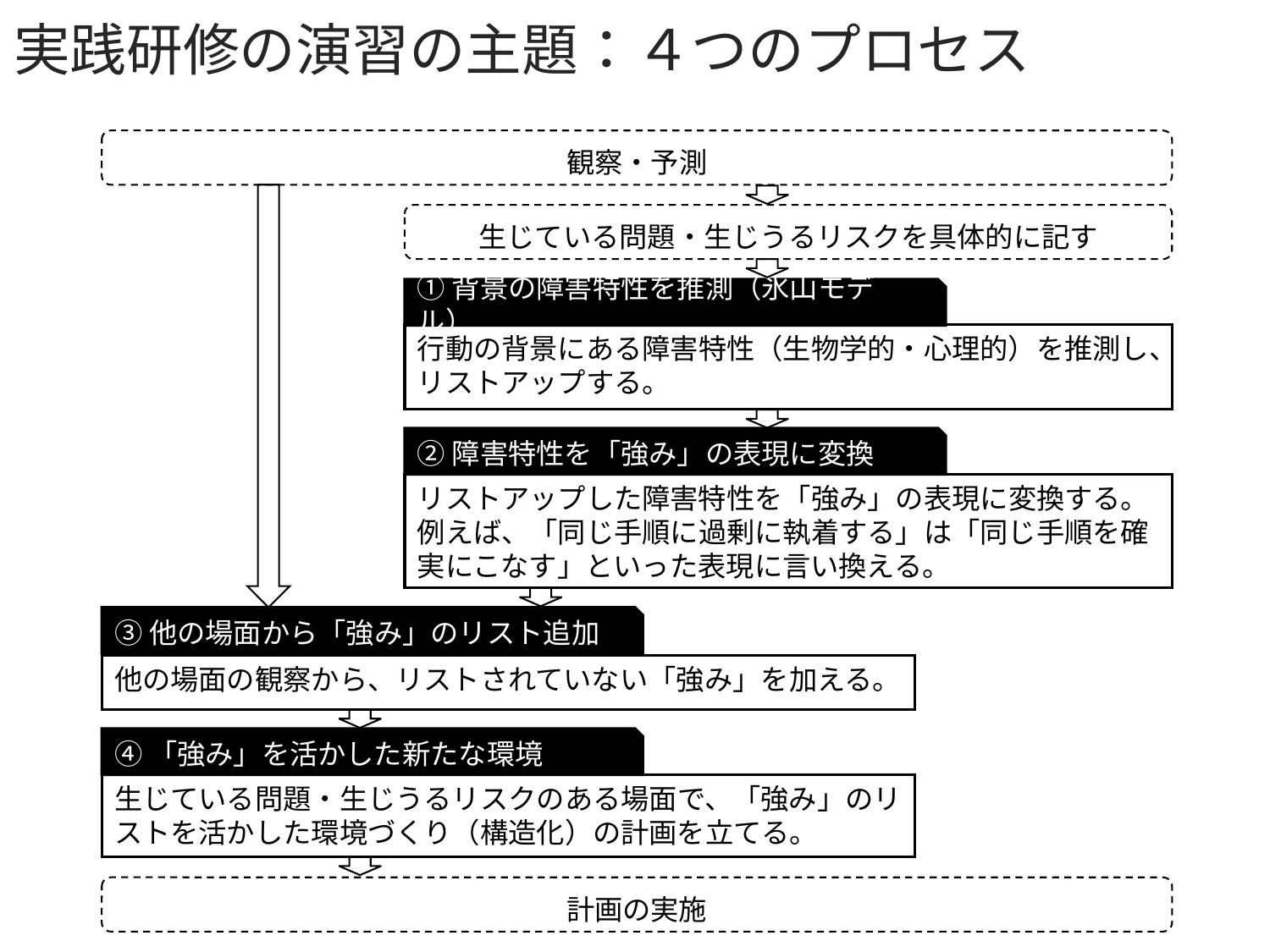

実践研修の演習の主題：４つのプロセス
観察・予測

生じている問題・生じうるリスクを具体的に記す

①背景の障害特性を推測（氷山モデル）
行動の背景にある障害特性（生物学的・心理的）を推測し、リストアップする。

②障害特性を「強み」の表現に変換
リストアップした障害特性を「強み」の表現に変換する。例えば、「同じ手順に過剰に執着する」は「同じ手順を確実にこなす」といった表現に言い換える。

③他の場面から「強み」のリスト追加
他の場面の観察から、リストされていない「強み」を加える。

④「強み」を活かした新たな環境
生じている問題・生じうるリスクのある場面で、「強み」のリストを活かした環境づくり（構造化）の計画を立てる。

計画の実施